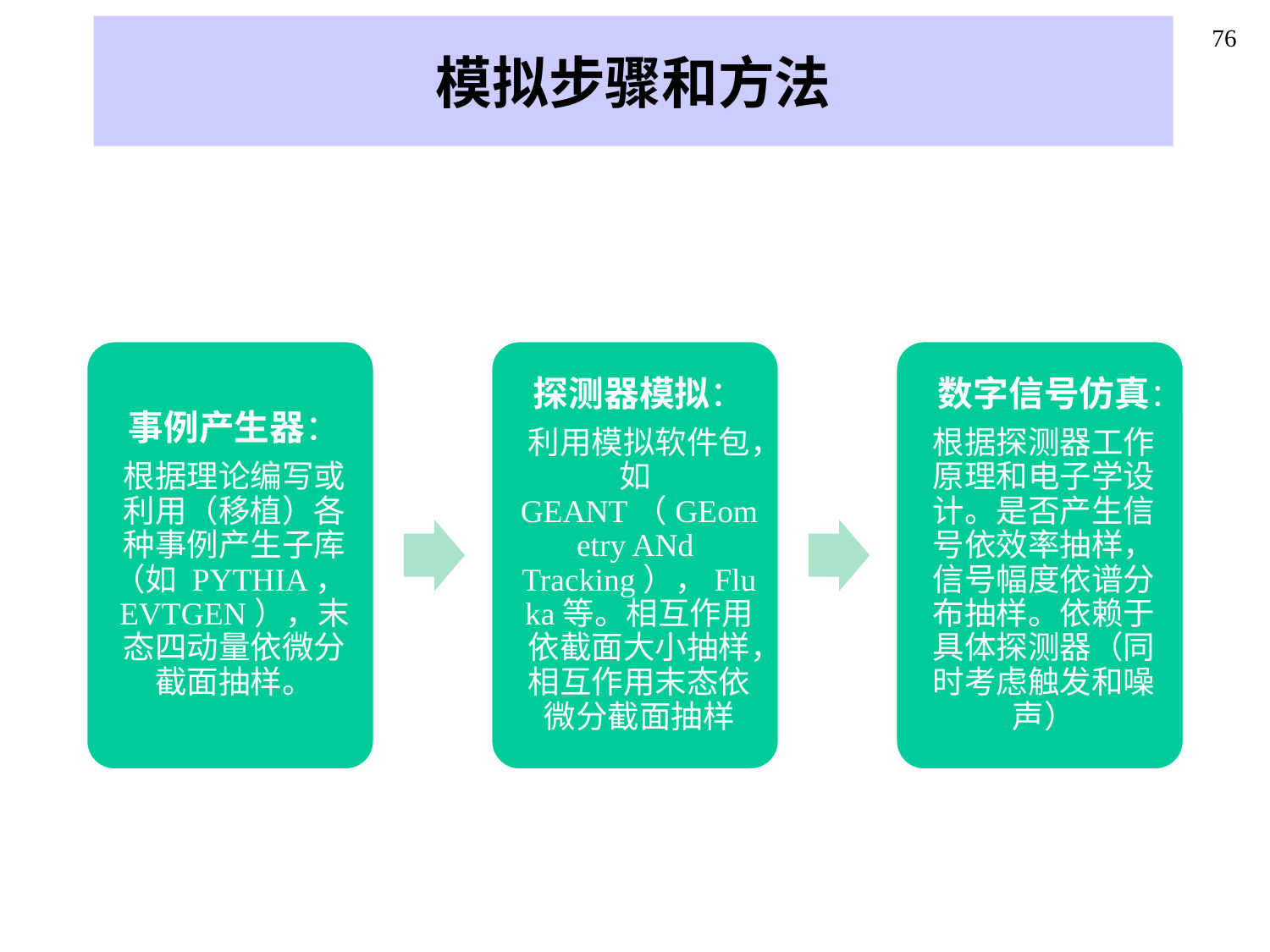

# 模拟步骤和方法
76
事例产生器：
根据理论编写或利用（移植）各种事例产生子库（如 PYTHIA，EVTGEN），末态四动量依微分截面抽样。

探测器模拟：
利用模拟软件包，如GEANT（GEometry ANd  Tracking），Fluka等。相互作用依截面大小抽样，相互作用末态依微分截面抽样

数字信号仿真：
根据探测器工作原理和电子学设计。是否产生信号依效率抽样，信号幅度依谱分布抽样。依赖于具体探测器（同时考虑触发和噪声）